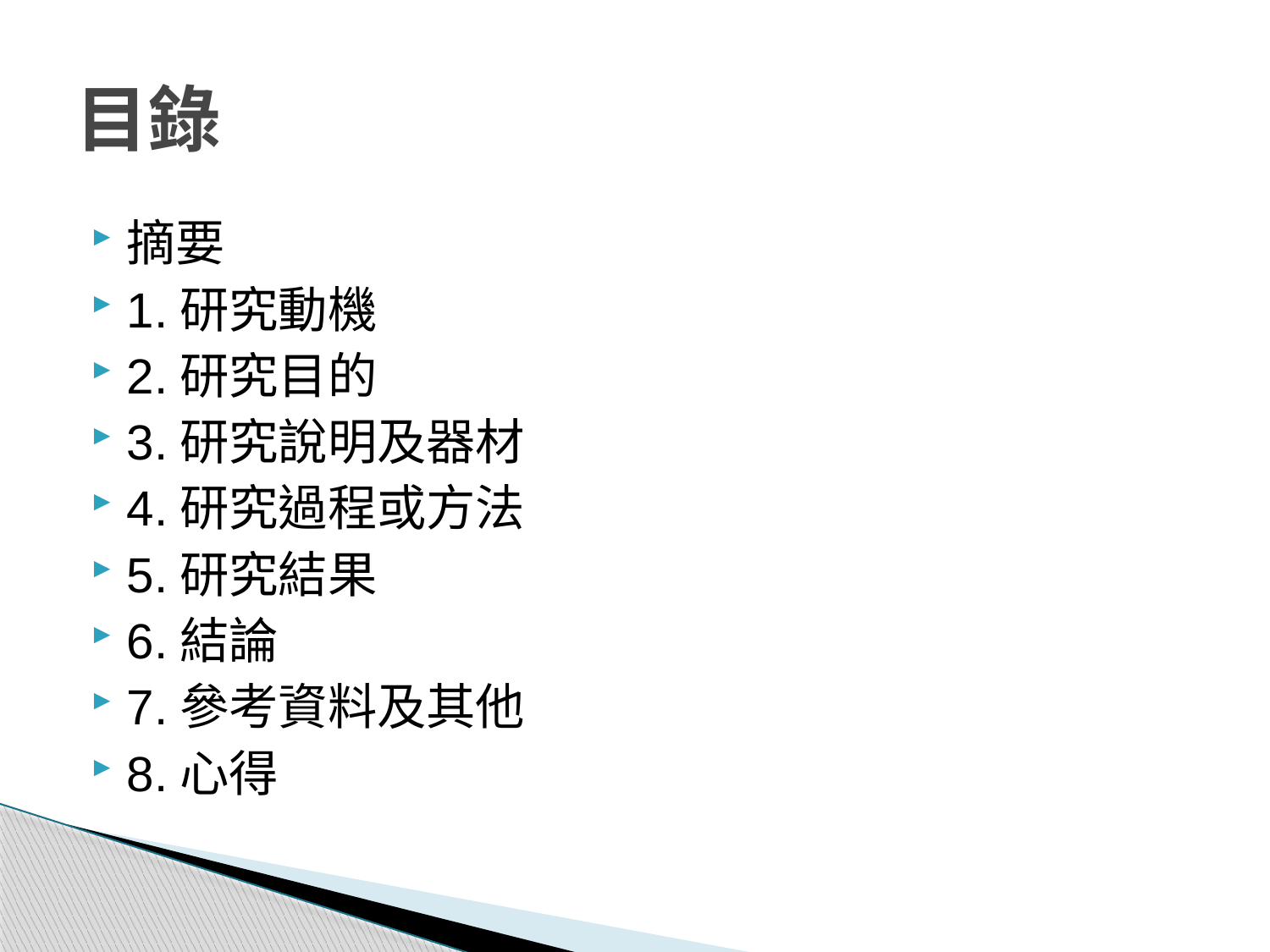

# 目錄
摘要
1.研究動機
2.研究目的
3.研究說明及器材
4.研究過程或方法
5.研究結果
6.結論
7.參考資料及其他
8.心得